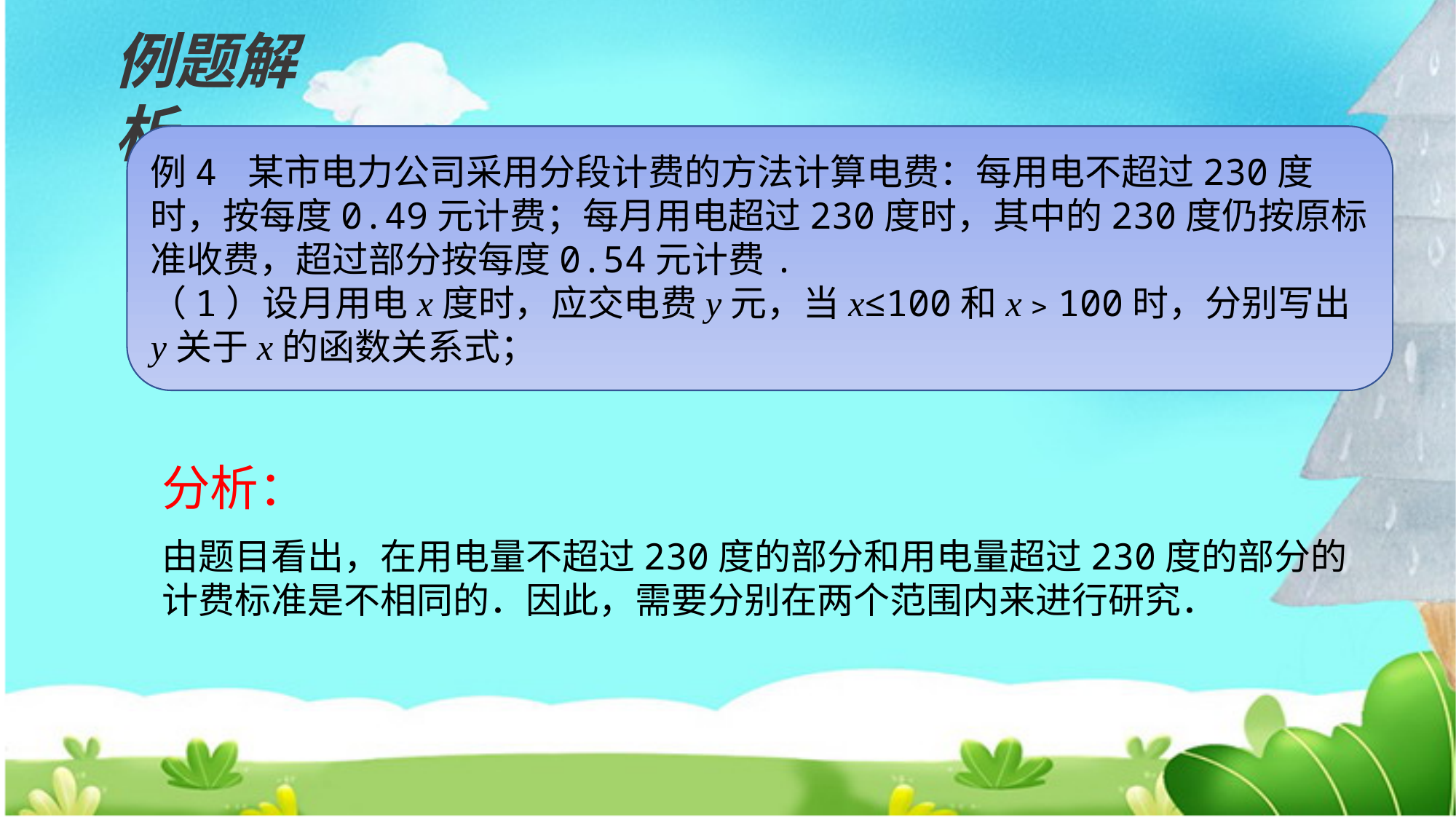

例题解析
例4 某市电力公司采用分段计费的方法计算电费：每用电不超过230度时，按每度0.49元计费；每月用电超过230度时，其中的230度仍按原标准收费，超过部分按每度0.54元计费.
（1）设月用电x度时，应交电费y元，当x≤100和x﹥100时，分别写出y关于x的函数关系式；
分析：
由题目看出，在用电量不超过230度的部分和用电量超过230度的部分的计费标准是不相同的．因此，需要分别在两个范围内来进行研究．